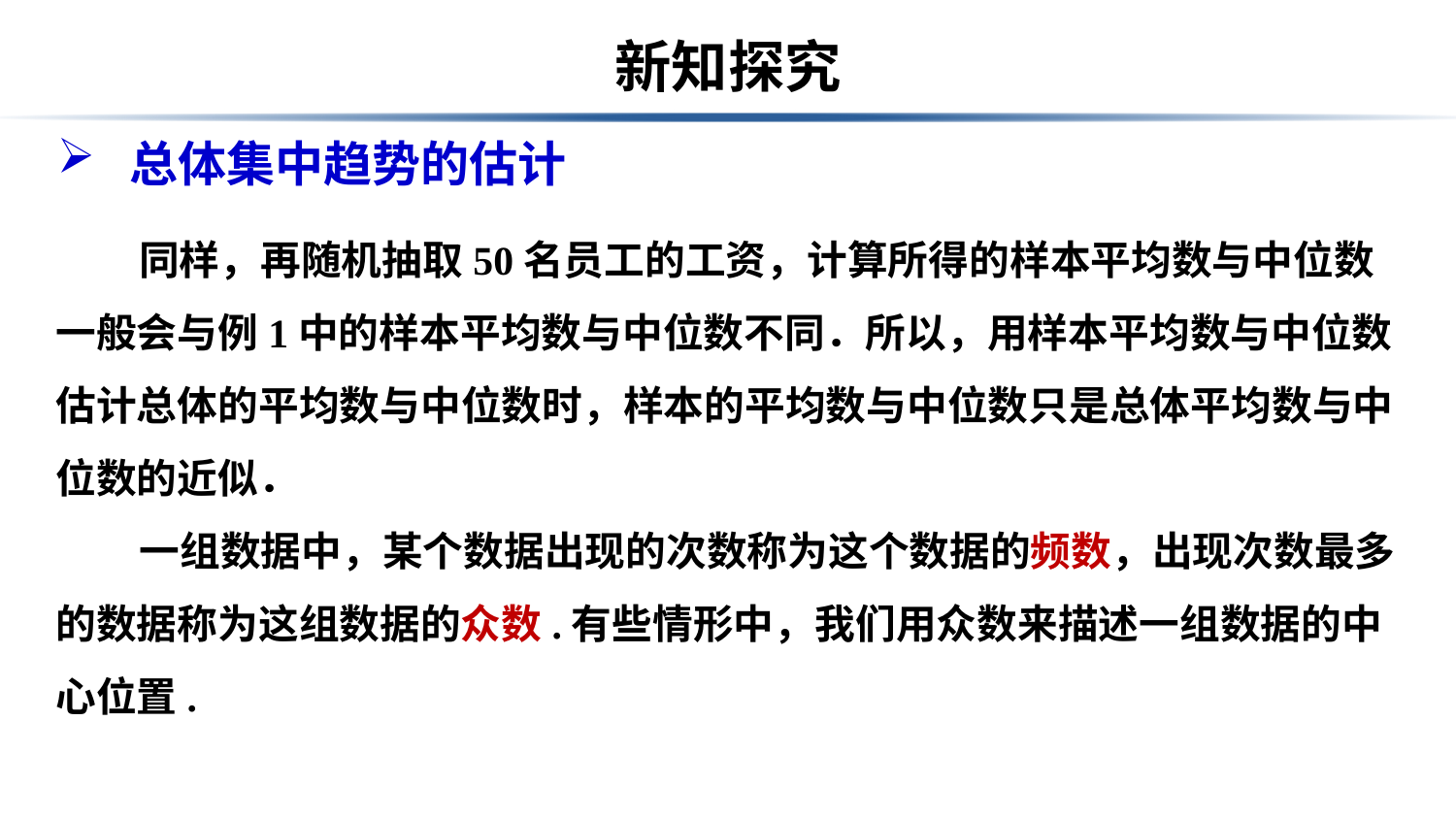

# 新知探究
总体集中趋势的估计
        同样，再随机抽取50名员工的工资，计算所得的样本平均数与中位数一般会与例1中的样本平均数与中位数不同．所以，用样本平均数与中位数估计总体的平均数与中位数时，样本的平均数与中位数只是总体平均数与中位数的近似．
        一组数据中，某个数据出现的次数称为这个数据的频数，出现次数最多的数据称为这组数据的众数.有些情形中，我们用众数来描述一组数据的中心位置.